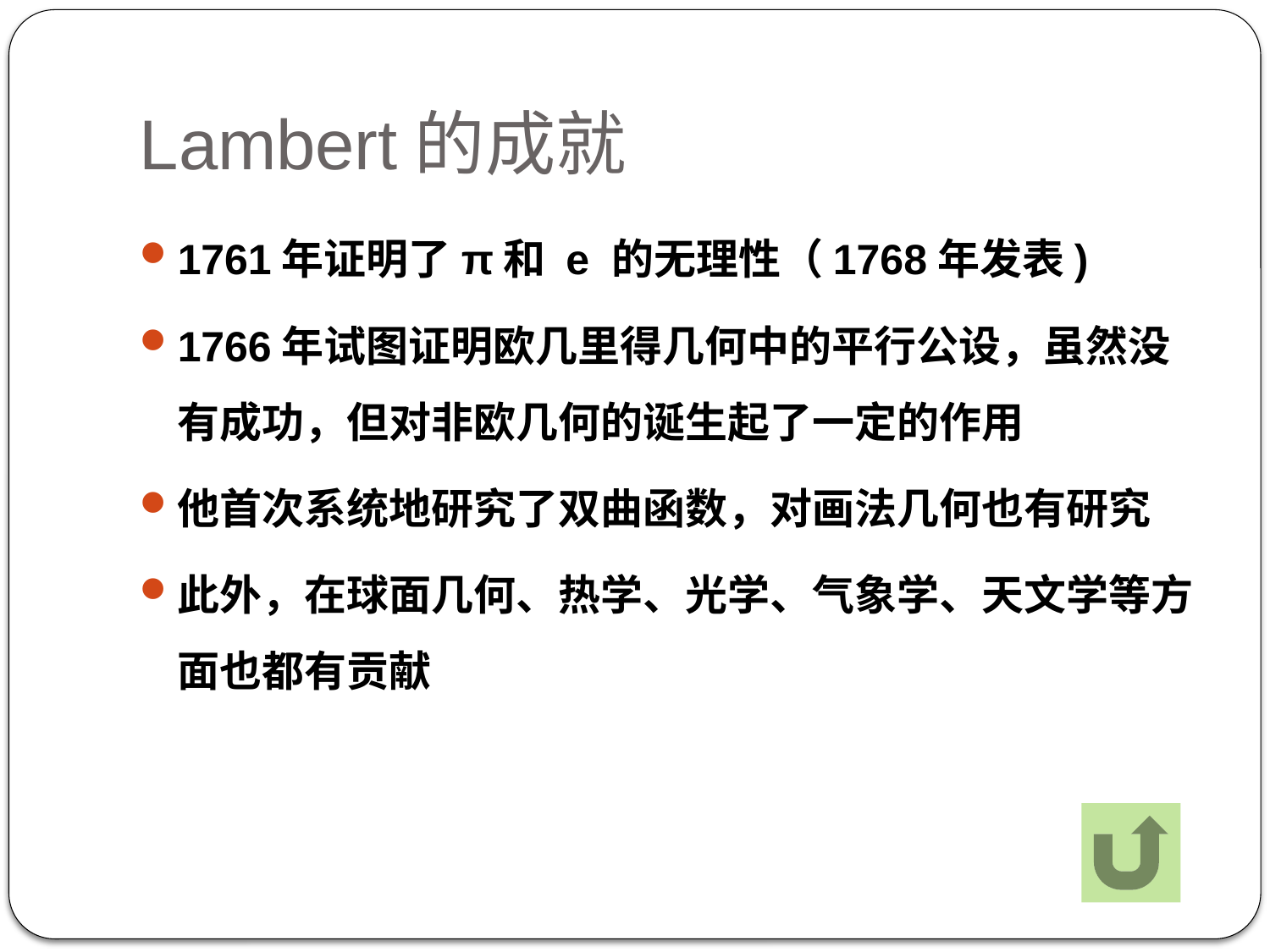

# Lambert的成就
1761年证明了π和 e 的无理性（1768年发表)
1766年试图证明欧几里得几何中的平行公设，虽然没有成功，但对非欧几何的诞生起了一定的作用
他首次系统地研究了双曲函数，对画法几何也有研究
此外，在球面几何、热学、光学、气象学、天文学等方面也都有贡献